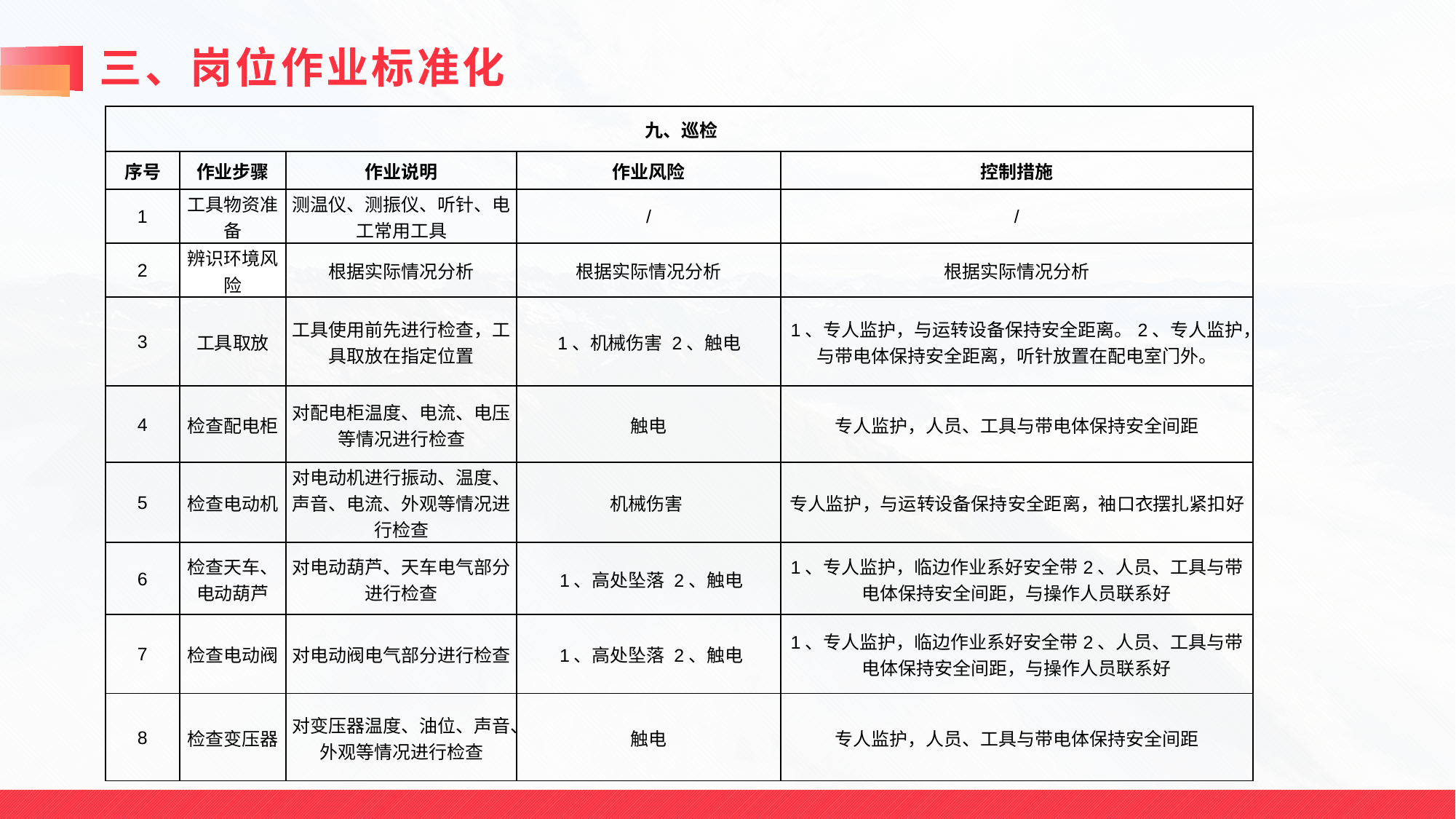

# 三、岗位作业标准化
| 九、巡检 |  |  |  |  |
| --- | --- | --- | --- | --- |
| 序号 | 作业步骤 | 作业说明 | 作业风险 | 控制措施 |
| 1 | 工具物资准备 | 测温仪、测振仪、听针、电工常用工具 | / | / |
| 2 | 辨识环境风险 | 根据实际情况分析 | 根据实际情况分析 | 根据实际情况分析 |
| 3 | 工具取放 | 工具使用前先进行检查，工具取放在指定位置 | 1、机械伤害 2、触电 | 1、专人监护，与运转设备保持安全距离。2、专人监护，与带电体保持安全距离，听针放置在配电室门外。 |
| 4 | 检查配电柜 | 对配电柜温度、电流、电压等情况进行检查 | 触电 | 专人监护，人员、工具与带电体保持安全间距 |
| 5 | 检查电动机 | 对电动机进行振动、温度、声音、电流、外观等情况进行检查 | 机械伤害 | 专人监护，与运转设备保持安全距离，袖口衣摆扎紧扣好 |
| 6 | 检查天车、电动葫芦 | 对电动葫芦、天车电气部分进行检查 | 1、高处坠落 2、触电 | 1、专人监护，临边作业系好安全带2、人员、工具与带电体保持安全间距，与操作人员联系好 |
| 7 | 检查电动阀 | 对电动阀电气部分进行检查 | 1、高处坠落 2、触电 | 1、专人监护，临边作业系好安全带2、人员、工具与带电体保持安全间距，与操作人员联系好 |
| 8 | 检查变压器 | 对变压器温度、油位、声音、外观等情况进行检查 | 触电 | 专人监护，人员、工具与带电体保持安全间距 |
37